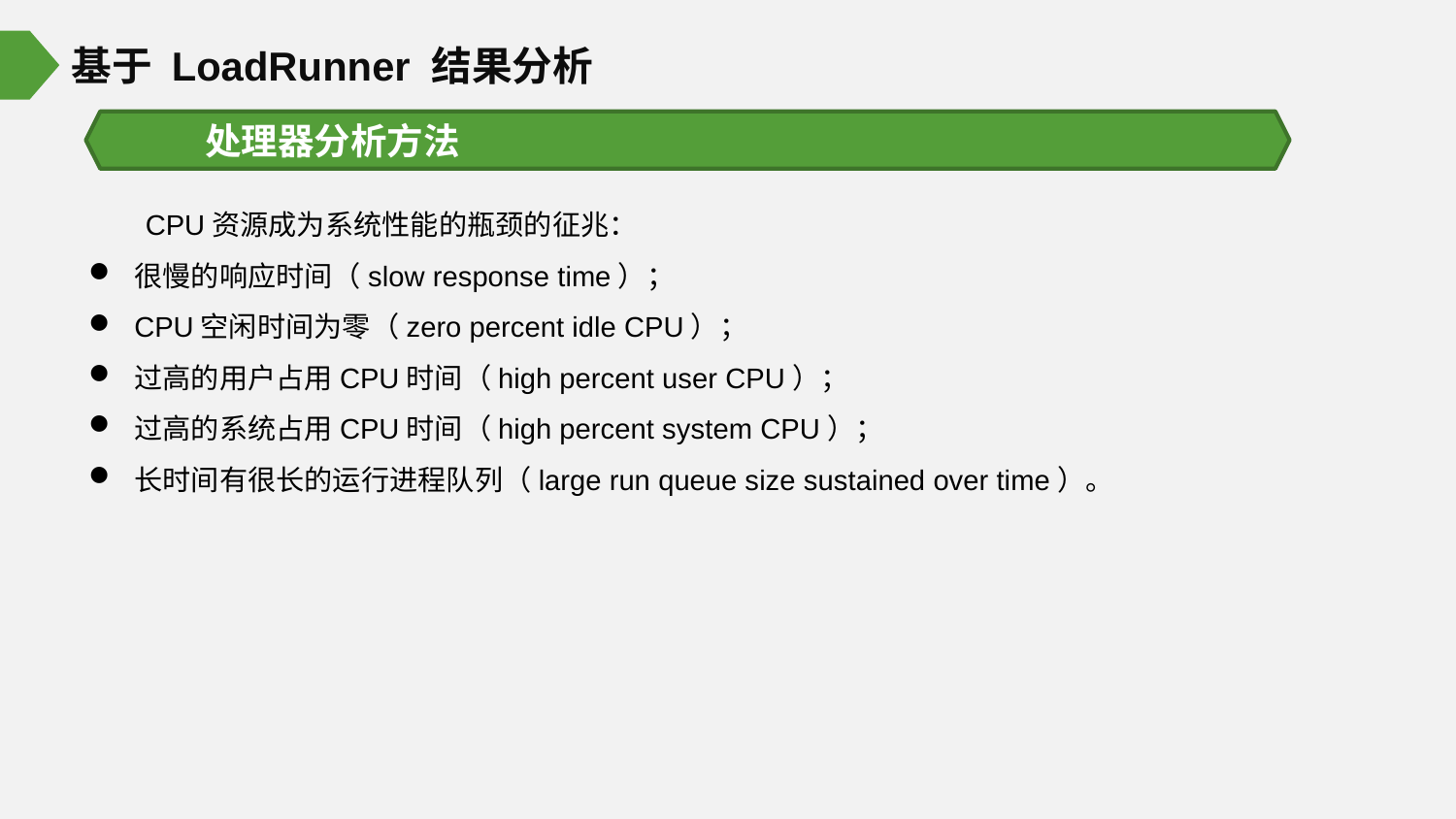

基于 LoadRunner 结果分析
处理器分析方法
CPU资源成为系统性能的瓶颈的征兆：
很慢的响应时间（slow response time）；
CPU空闲时间为零（zero percent idle CPU）；
过高的用户占用CPU时间（high percent user CPU）；
过高的系统占用CPU时间（high percent system CPU）；
长时间有很长的运行进程队列（large run queue size sustained over time）。